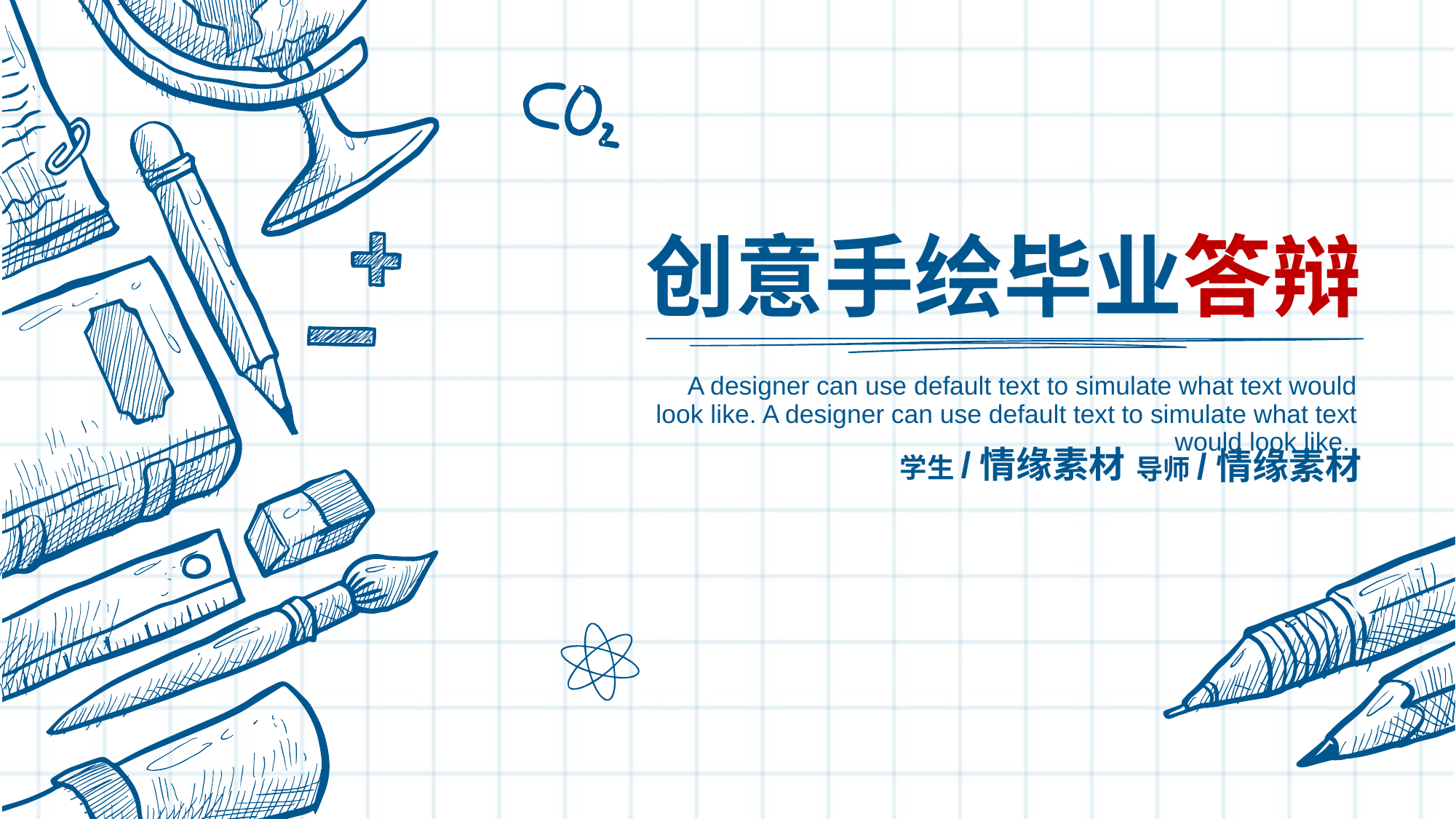

创意手绘毕业答辩

A designer can use default text to simulate what text would look like. A designer can use default text to simulate what text would look like.
学生/情缘素材
导师/情缘素材